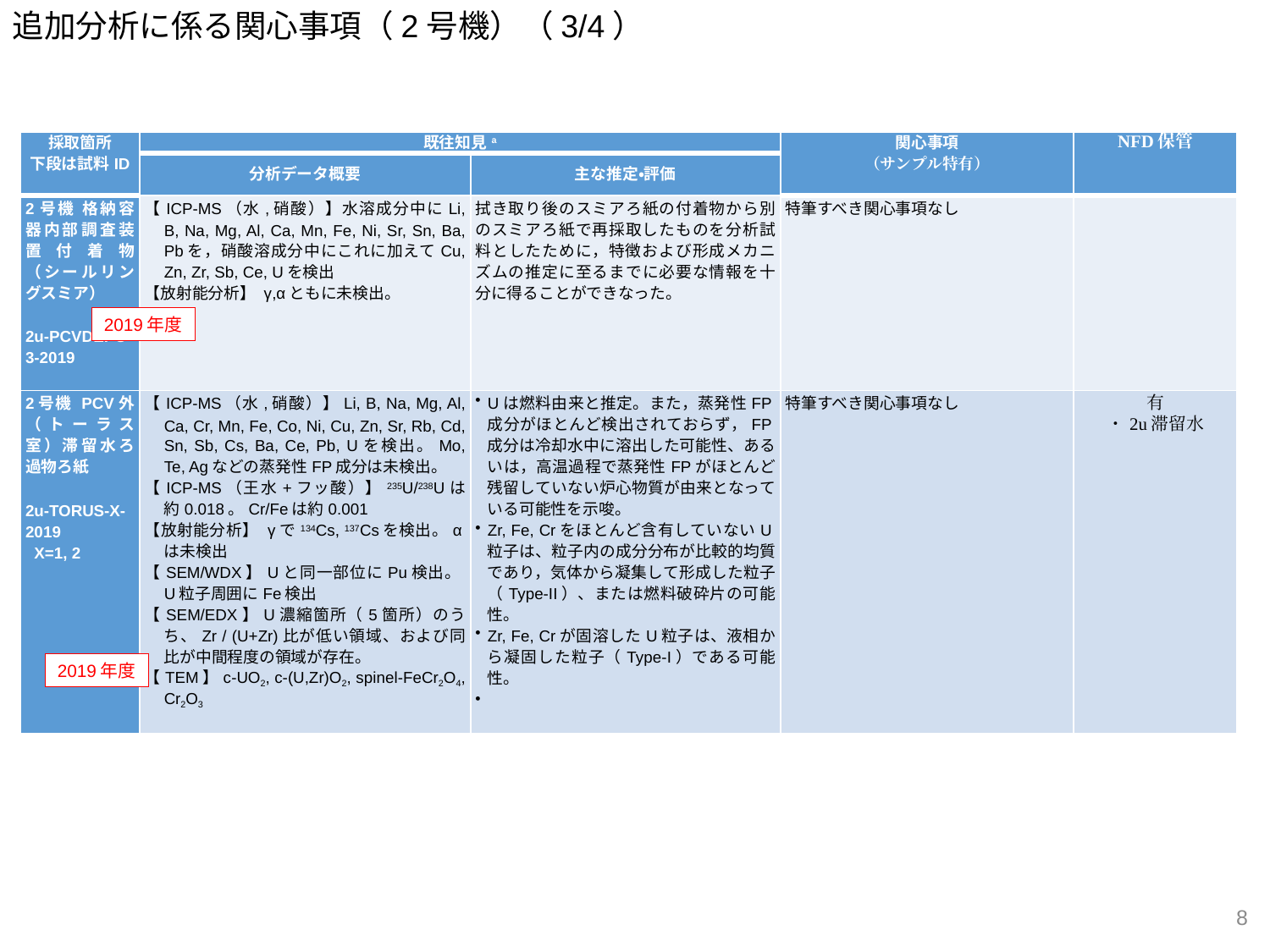

追加分析に係る関心事項（2号機）（3/4）
| 採取箇所 下段は試料ID | 既往知見a |  | 関心事項 （サンプル特有） | NFD保管 |
| --- | --- | --- | --- | --- |
|  | 分析データ概要 | 主な推定・評価 |  |  |
| 2号機 格納容器内部調査装置付着物（シールリングスミア）   2u-PCVDEPO-3-2019 | 【ICP-MS（水,硝酸）】水溶成分中にLi, B, Na, Mg, Al, Ca, Mn, Fe, Ni, Sr, Sn, Ba, Pbを，硝酸溶成分中にこれに加えてCu, Zn, Zr, Sb, Ce, Uを検出 【放射能分析】 γ,αともに未検出。 | 拭き取り後のスミアろ紙の付着物から別のスミアろ紙で再採取したものを分析試料としたために，特徴および形成メカニズムの推定に至るまでに必要な情報を十分に得ることができなった。 | 特筆すべき関心事項なし |  |
| 2号機 PCV外（トーラス室）滞留水ろ過物ろ紙   2u-TORUS-X-2019 X=1, 2 | 【ICP-MS（水,硝酸）】Li, B, Na, Mg, Al, Ca, Cr, Mn, Fe, Co, Ni, Cu, Zn, Sr, Rb, Cd, Sn, Sb, Cs, Ba, Ce, Pb, Uを検出。Mo, Te, Agなどの蒸発性FP成分は未検出。 【ICP-MS（王水+フッ酸）】235U/238Uは約0.018。Cr/Feは約0.001 【放射能分析】 γで134Cs, 137Csを検出。αは未検出 【SEM/WDX】Uと同一部位にPu検出。U粒子周囲にFe検出 【SEM/EDX】U濃縮箇所（5箇所）のうち、Zr / (U+Zr)比が低い領域、および同比が中間程度の領域が存在。 【TEM】c-UO2, c-(U,Zr)O2, spinel-FeCr2O4, Cr2O3 | Uは燃料由来と推定。また，蒸発性FP成分がほとんど検出されておらず，FP成分は冷却水中に溶出した可能性、あるいは，高温過程で蒸発性FPがほとんど残留していない炉心物質が由来となっている可能性を示唆。 Zr, Fe, Crをほとんど含有していないU粒子は、粒子内の成分分布が比較的均質であり，気体から凝集して形成した粒子（Type-II）、または燃料破砕片の可能性。 Zr, Fe, Crが固溶したU粒子は、液相から凝固した粒子（Type-I）である可能性。 | 特筆すべき関心事項なし | 有 ・2u滞留水 |
2019年度
2019年度
8